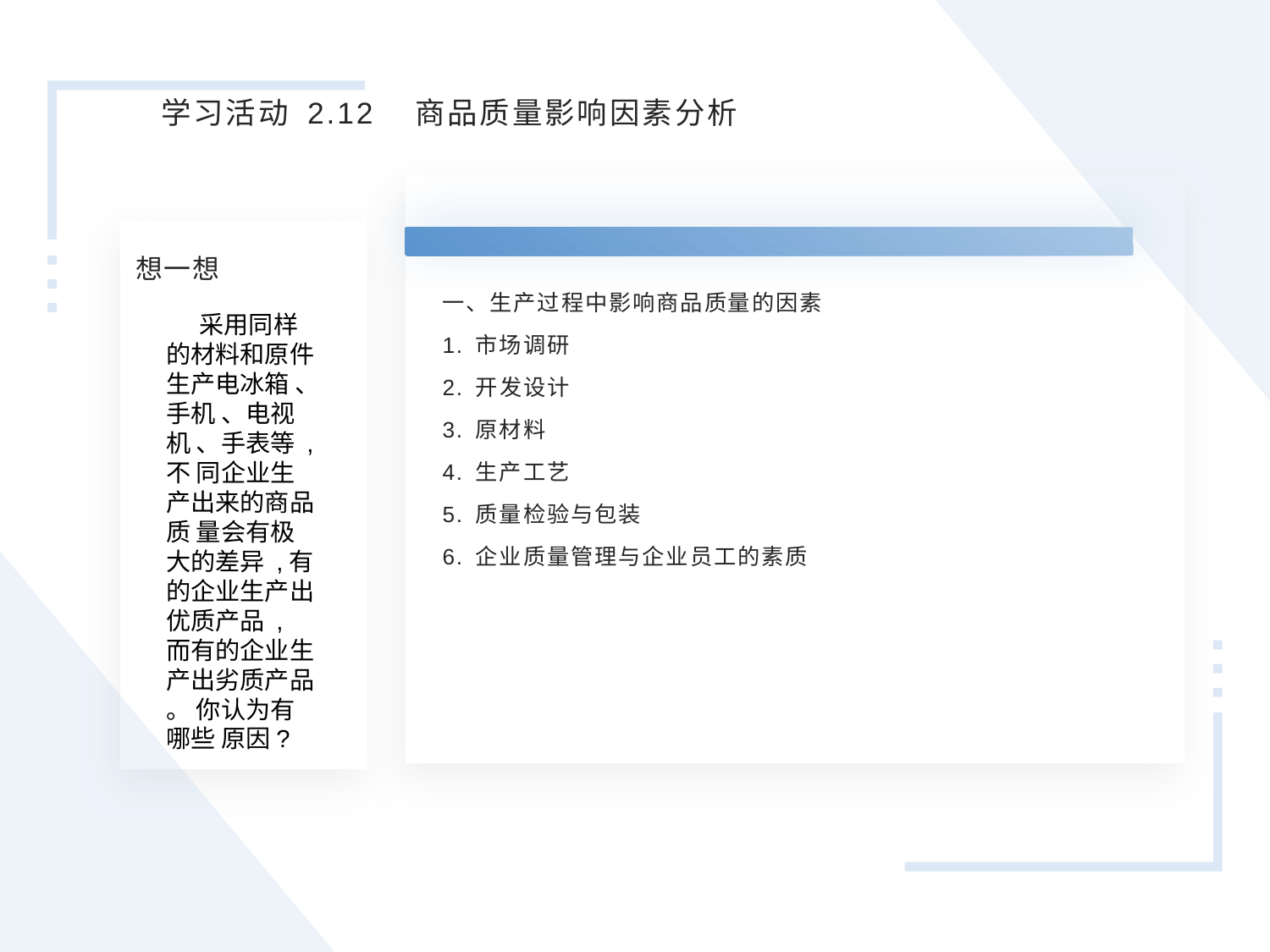

学习活动 2.12   商品质量影响因素分析

1.你对商品的发展史有哪些了解呢?
2.经过劳动生产的产品都是商品吗? 你能列举几个例子证明你的观点吗?

想一想
一、生产过程中影响商品质量的因素
1. 市场调研
2. 开发设计
3. 原材料
4. 生产工艺
5. 质量检验与包装
6. 企业质量管理与企业员工的素质
采用同样的材料和原件生产电冰箱 、手机 、电视机 、手表等 , 不 同企业生产出来的商品质 量会有极大的差异 ,有的企业生产出优质产品 , 而有的企业生产出劣质产品 。 你认为有哪些 原因?